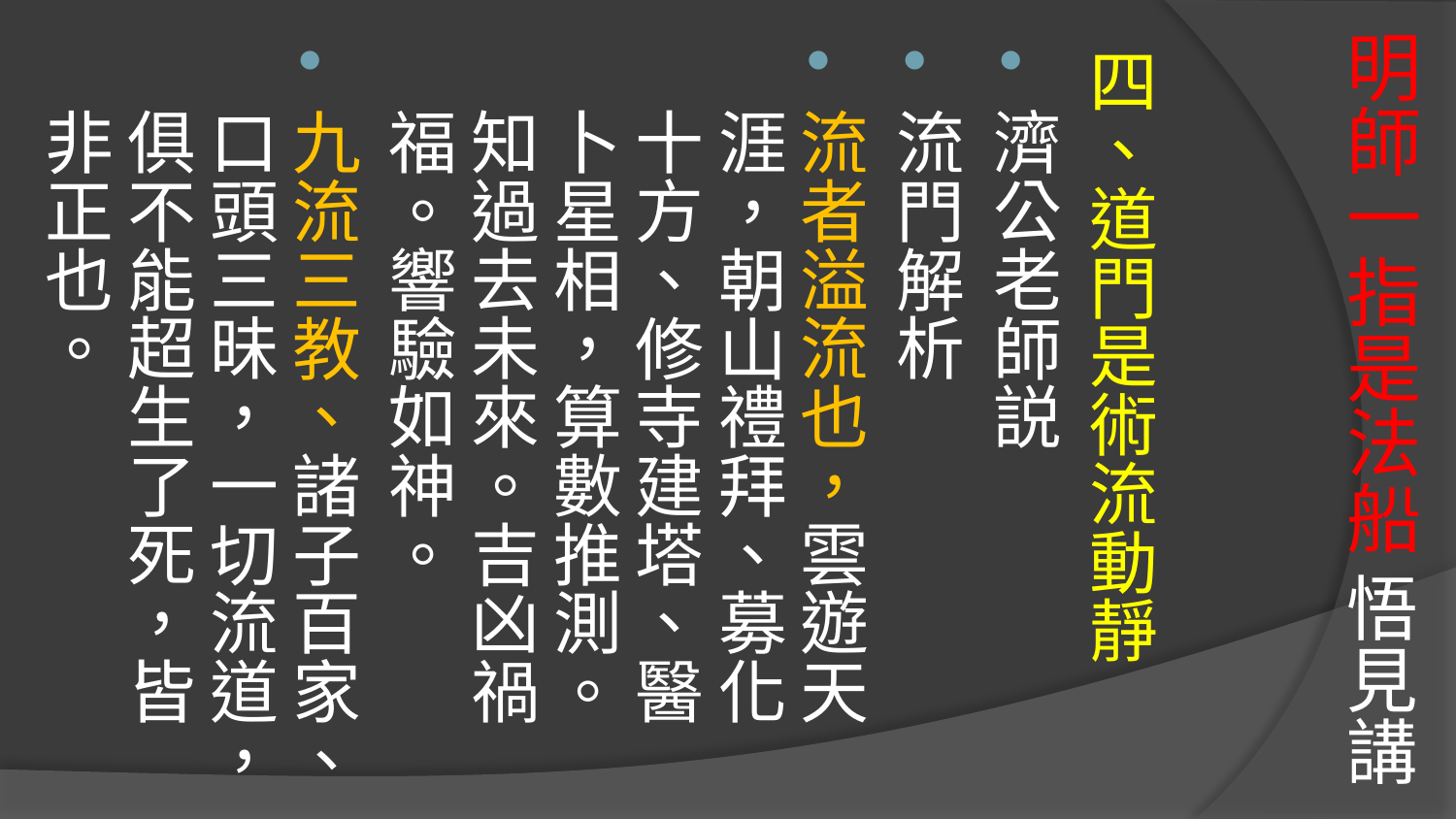

# 明師一指是法船 悟見講
四、道門是術流動靜
濟公老師説
流門解析
流者溢流也，雲遊天涯，朝山禮拜、募化十方、修寺建塔、醫卜星相，算數推測。知過去未來。吉凶禍福。響驗如神。
九流三教、諸子百家、口頭三昧，一切流道，俱不能超生了死，皆非正也。